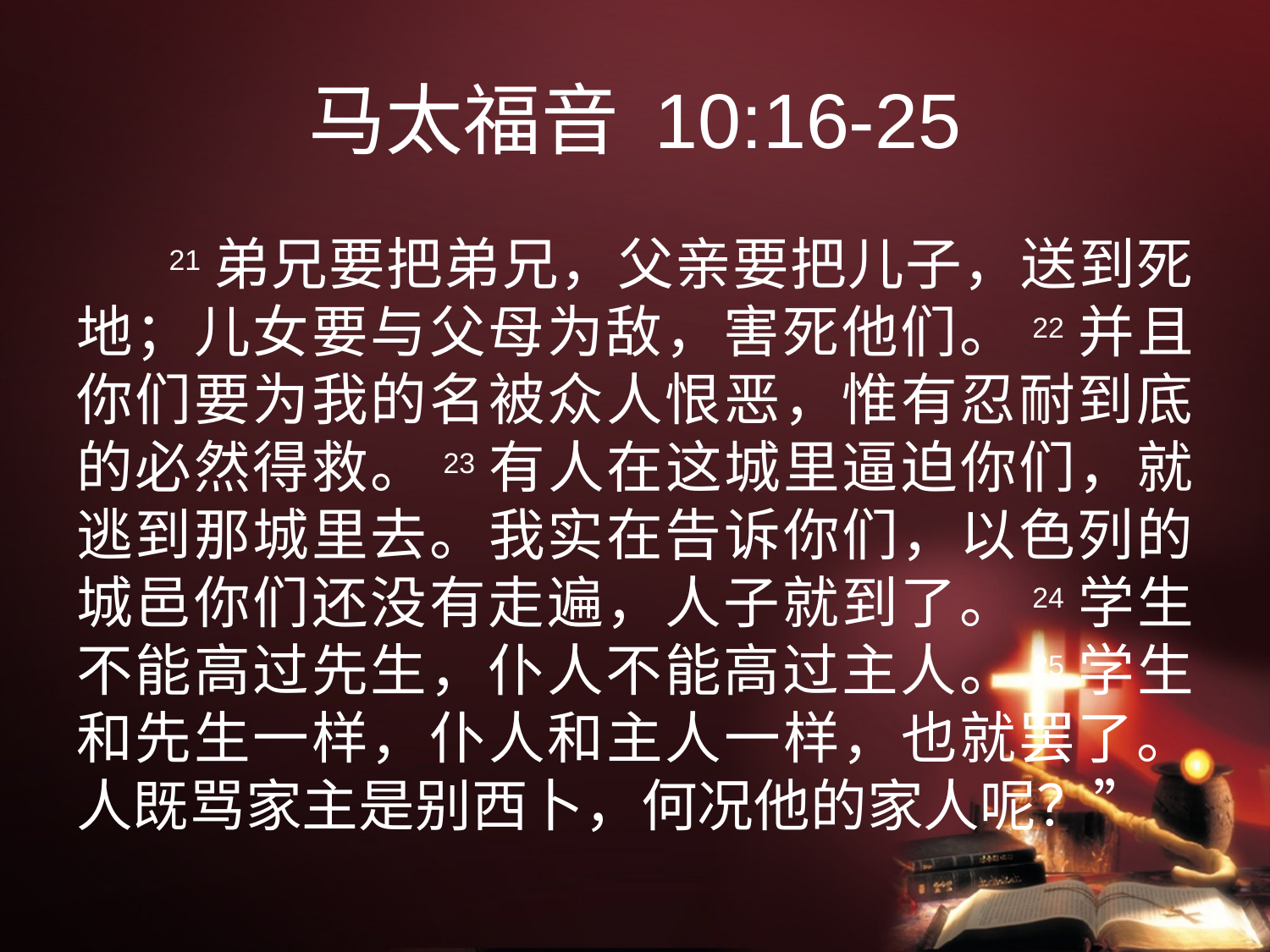

# 马太福音 10:16-25
          21弟兄要把弟兄，父亲要把儿子，送到死地；儿女要与父母为敌，害死他们。22并且你们要为我的名被众人恨恶，惟有忍耐到底的必然得救。23有人在这城里逼迫你们，就逃到那城里去。我实在告诉你们，以色列的城邑你们还没有走遍，人子就到了。24学生不能高过先生，仆人不能高过主人。25学生和先生一样，仆人和主人一样，也就罢了。人既骂家主是别西卜，何况他的家人呢？”